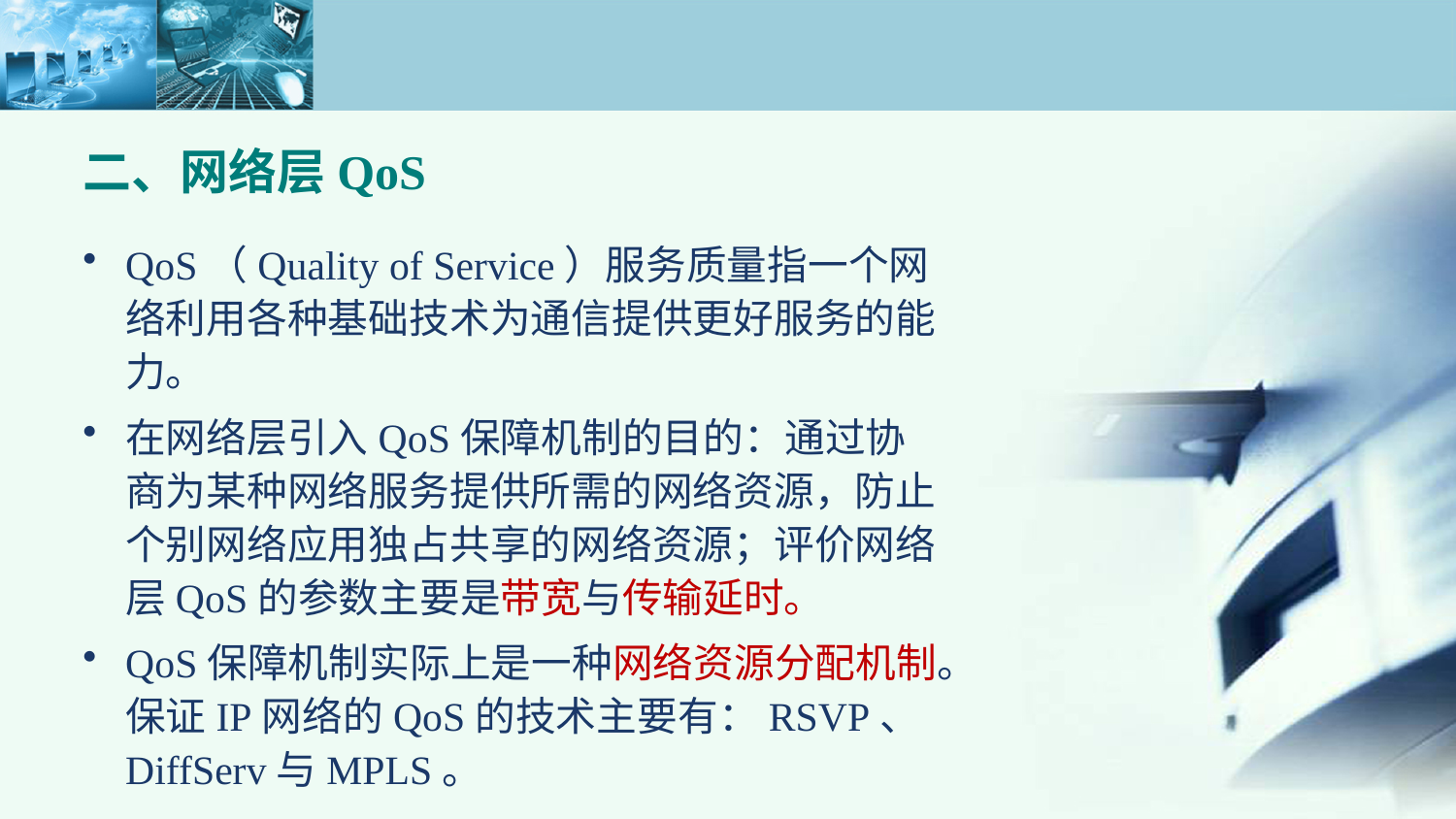

# 二、网络层QoS
QoS（Quality of Service）服务质量指一个网络利用各种基础技术为通信提供更好服务的能力。
在网络层引入QoS保障机制的目的：通过协商为某种网络服务提供所需的网络资源，防止个别网络应用独占共享的网络资源；评价网络层QoS的参数主要是带宽与传输延时。
QoS保障机制实际上是一种网络资源分配机制。保证IP网络的QoS的技术主要有：RSVP、DiffServ与MPLS。